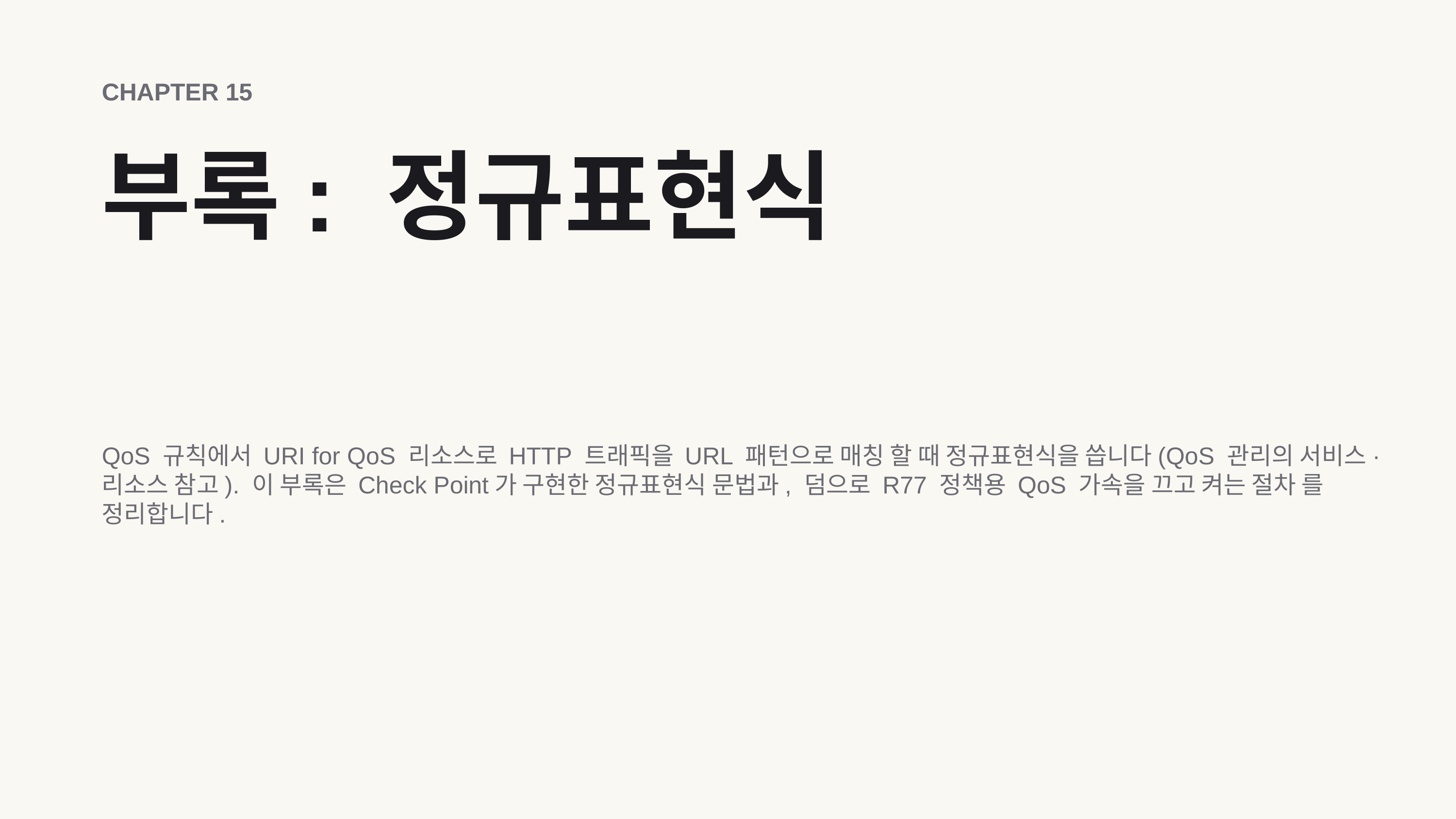

CHAPTER 15
부록: 정규표현식
QoS 규칙에서 URI for QoS 리소스로 HTTP 트래픽을 URL 패턴으로 매칭 할 때 정규표현식을 씁니다(QoS 관리의 서비스·리소스 참고). 이 부록은 Check Point가 구현한 정규표현식 문법과, 덤으로 R77 정책용 QoS 가속을 끄고 켜는 절차 를 정리합니다.